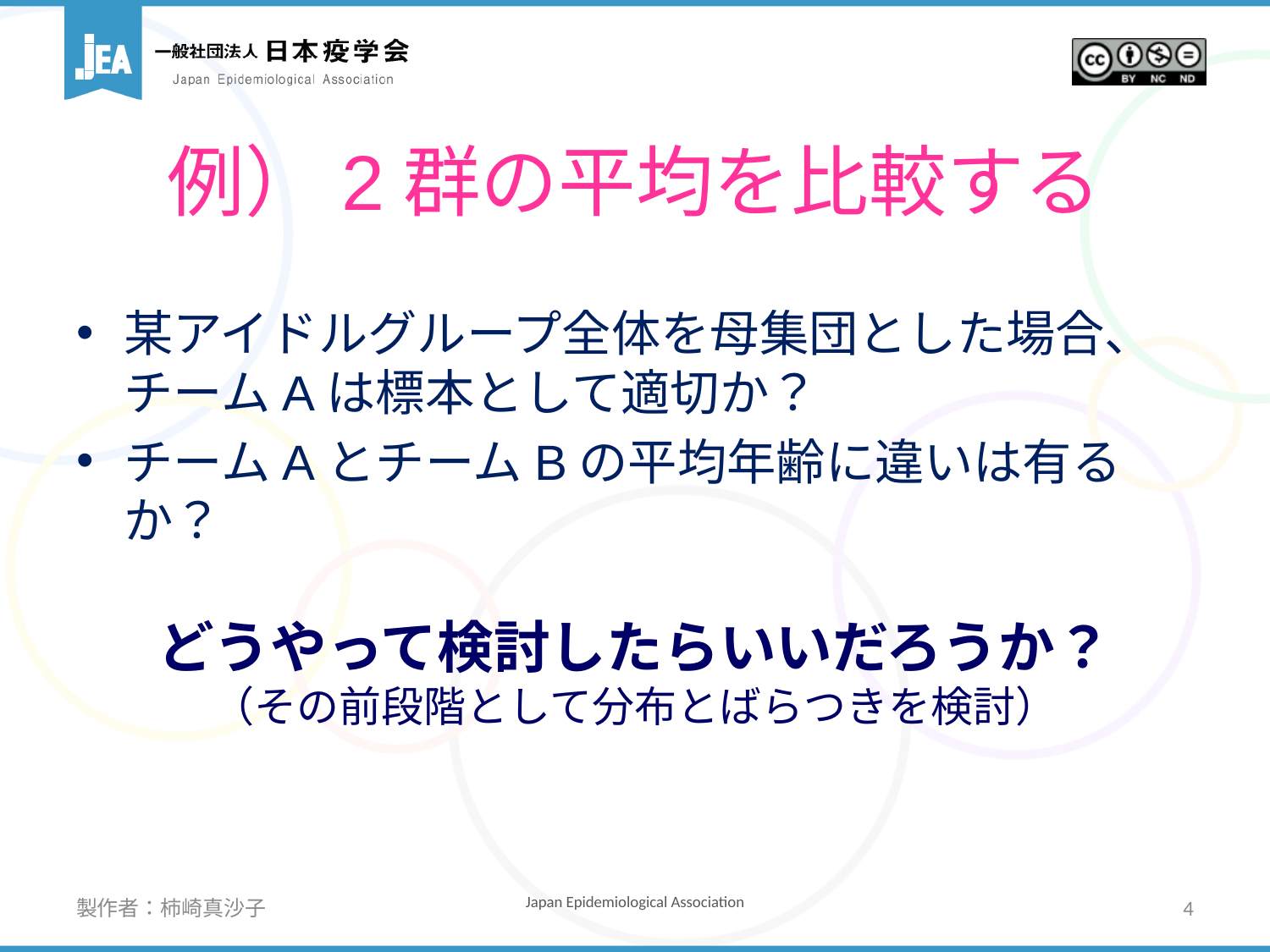

# 例）2群の平均を比較する
某アイドルグループ全体を母集団とした場合、チームAは標本として適切か？
チームAとチームBの平均年齢に違いは有るか？

どうやって検討したらいいだろうか？
（その前段階として分布とばらつきを検討）
製作者：柿崎真沙子
4